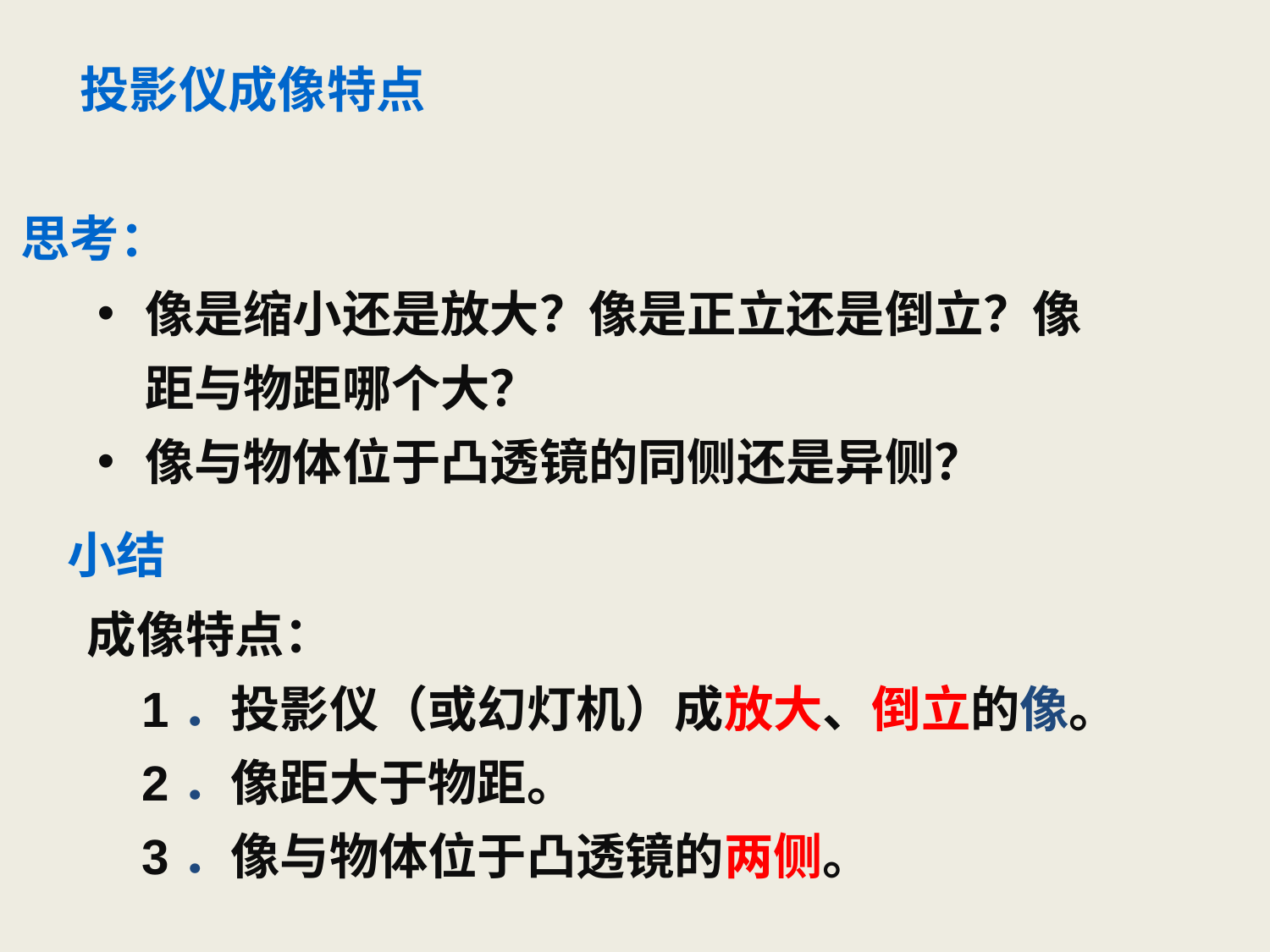

# 投影仪成像特点
思考：
像是缩小还是放大？像是正立还是倒立？像距与物距哪个大？
像与物体位于凸透镜的同侧还是异侧？
小结
成像特点：
    1．投影仪（或幻灯机）成放大、倒立的像。
    2．像距大于物距。
    3．像与物体位于凸透镜的两侧。